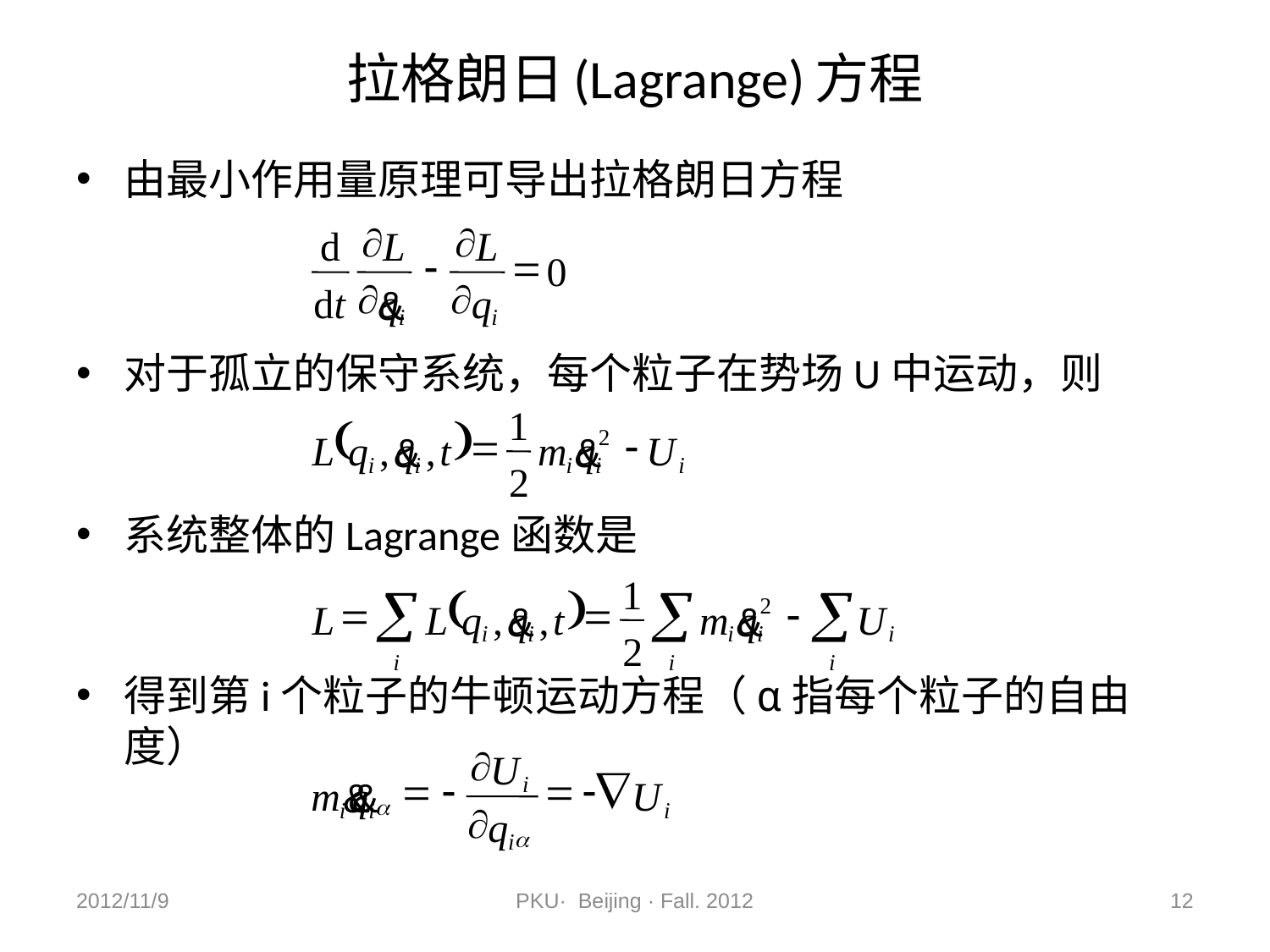

# 拉格朗日(Lagrange)方程
由最小作用量原理可导出拉格朗日方程
对于孤立的保守系统，每个粒子在势场U中运动，则
系统整体的Lagrange函数是
得到第i个粒子的牛顿运动方程（α指每个粒子的自由度）
∂
∂

d
L
L
−
=
0

∂
∂
d
t
q
q
&
i
i
1
(
)
=
−
2
L
q
,
q
,
t
m
q
U
&
&
i
i
i
i
i

2
1
(
)
∑
∑
∑
=
=
−
2
L
L
q
,
q
,
t
m
q
U
&
&
i
i
i
i
i

2
i
i
i
∂
U
=
−
=
−∇
i
m
q
U
&
&
α
i
i
i

∂
q
α
i
2012/11/9
PKU·  Beijing · Fall. 2012
12